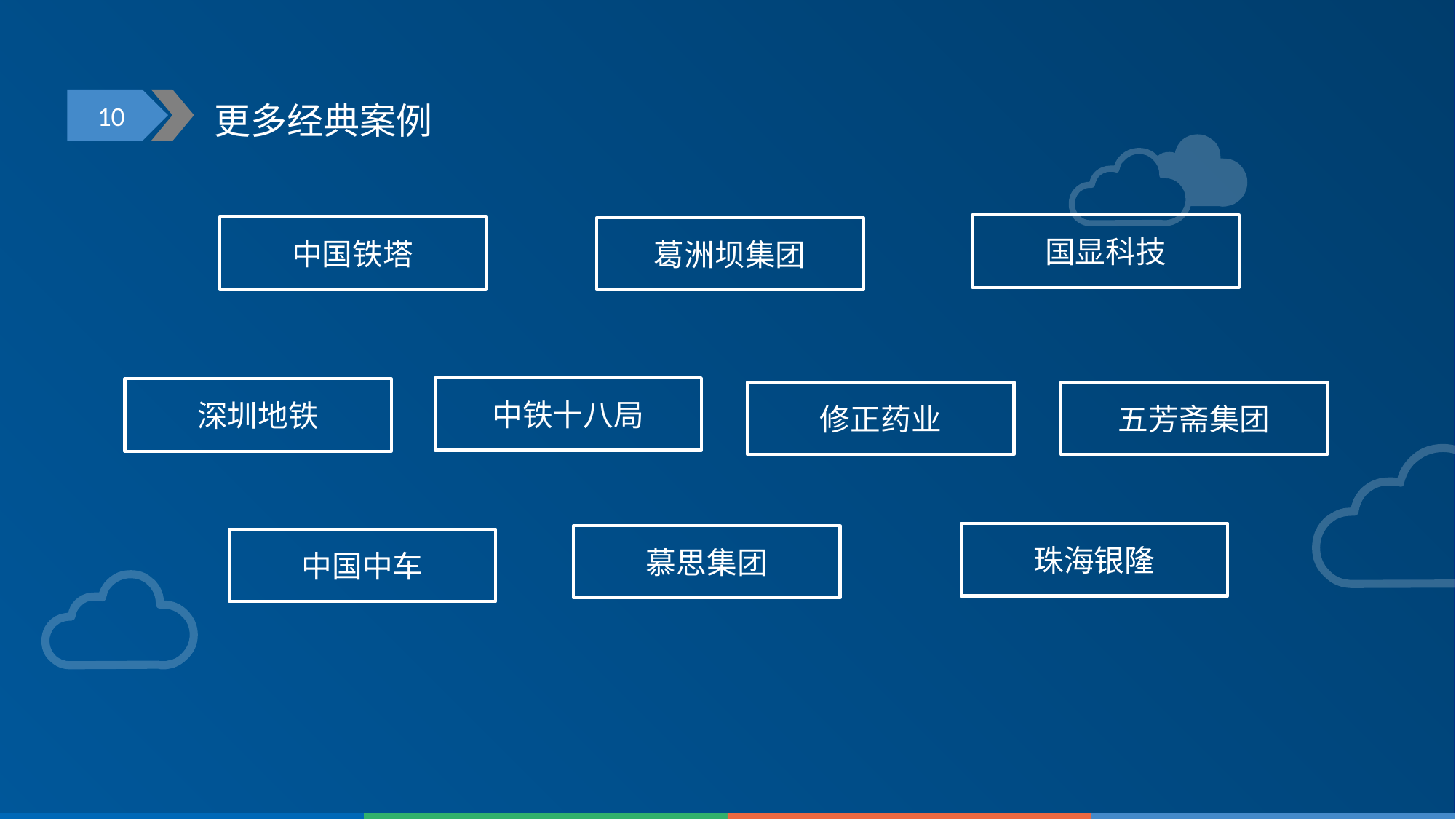

10

更多经典案例

国显科技
中国铁塔
葛洲坝集团
中铁十八局
深圳地铁
修正药业
五芳斋集团

珠海银隆
慕思集团
中国中车